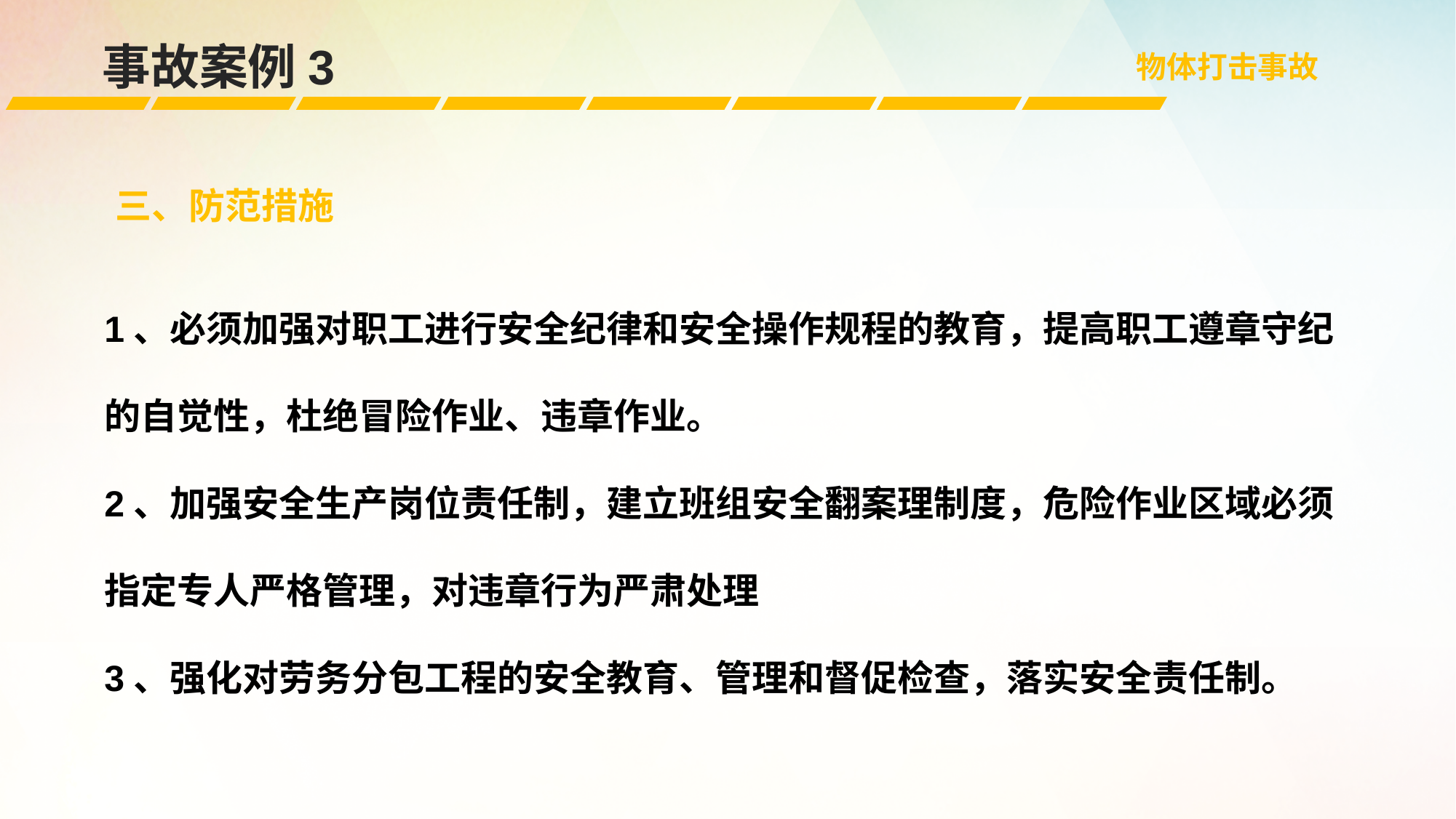

事故案例3
物体打击事故
三、防范措施
1、必须加强对职工进行安全纪律和安全操作规程的教育，提高职工遵章守纪的自觉性，杜绝冒险作业、违章作业。
2、加强安全生产岗位责任制，建立班组安全翻案理制度，危险作业区域必须指定专人严格管理，对违章行为严肃处理
3、强化对劳务分包工程的安全教育、管理和督促检查，落实安全责任制。